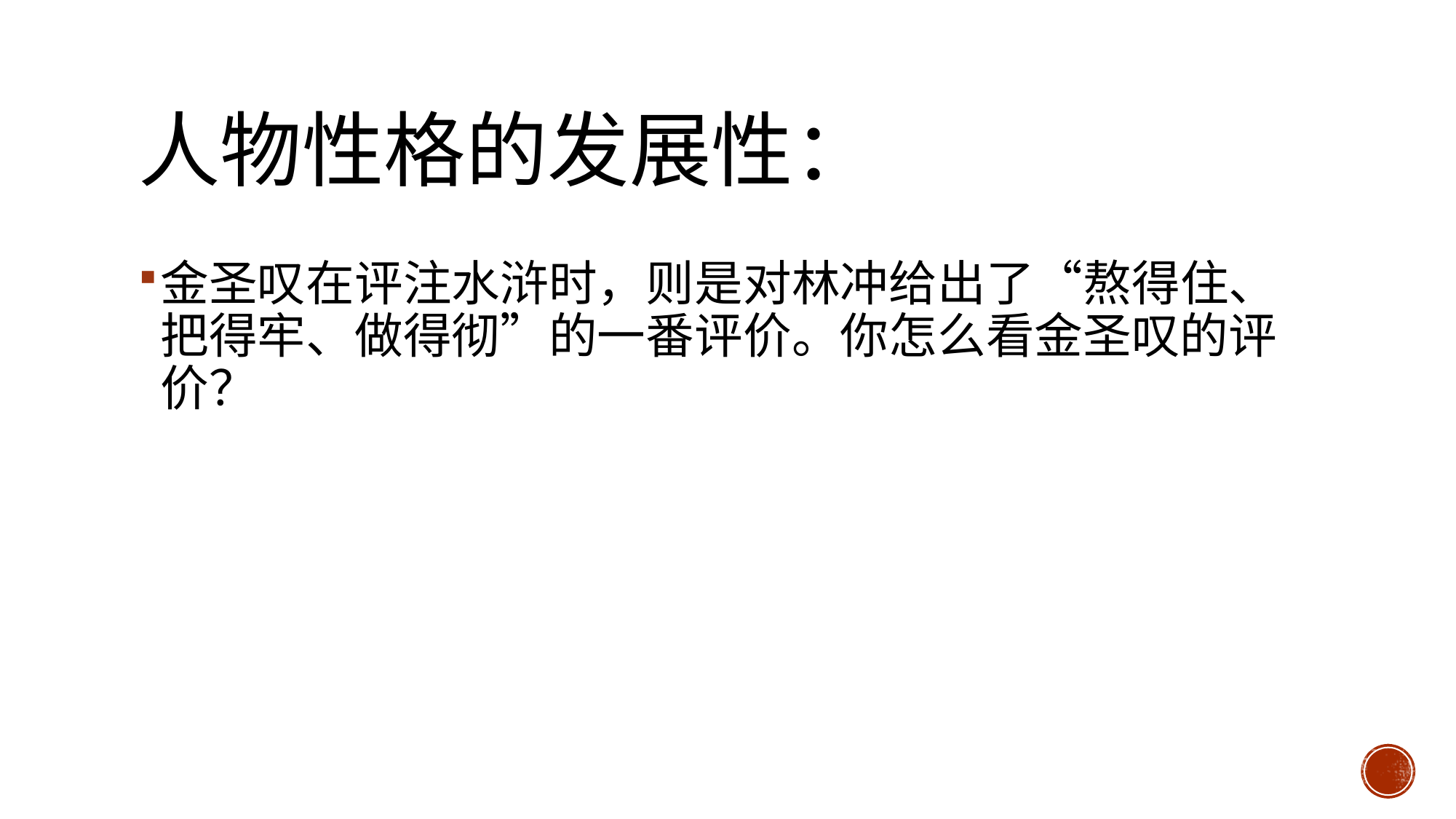

# 人物性格的发展性：
金圣叹在评注水浒时，则是对林冲给出了“熬得住、把得牢、做得彻”的一番评价。你怎么看金圣叹的评价？